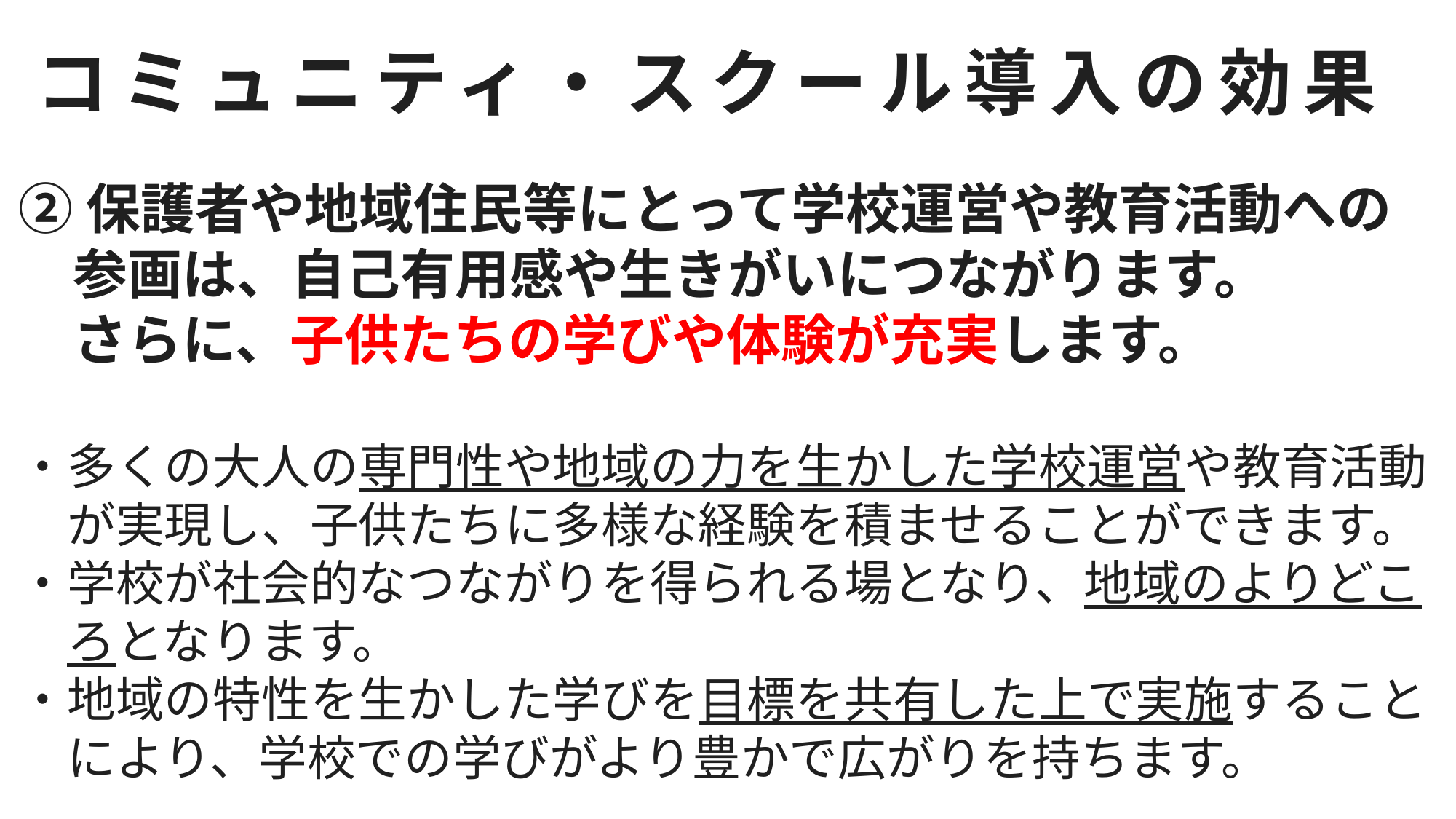

コミュニティ・スクール導入の効果
②保護者や地域住民等にとって学校運営や教育活動への
　参画は、自己有用感や生きがいにつながります。
　さらに、子供たちの学びや体験が充実します。

・多くの大人の専門性や地域の力を生かした学校運営や教育活動
　が実現し、子供たちに多様な経験を積ませることができます。
・学校が社会的なつながりを得られる場となり、地域のよりどこ
　ろとなります。
・地域の特性を生かした学びを目標を共有した上で実施すること
　により、学校での学びがより豊かで広がりを持ちます。